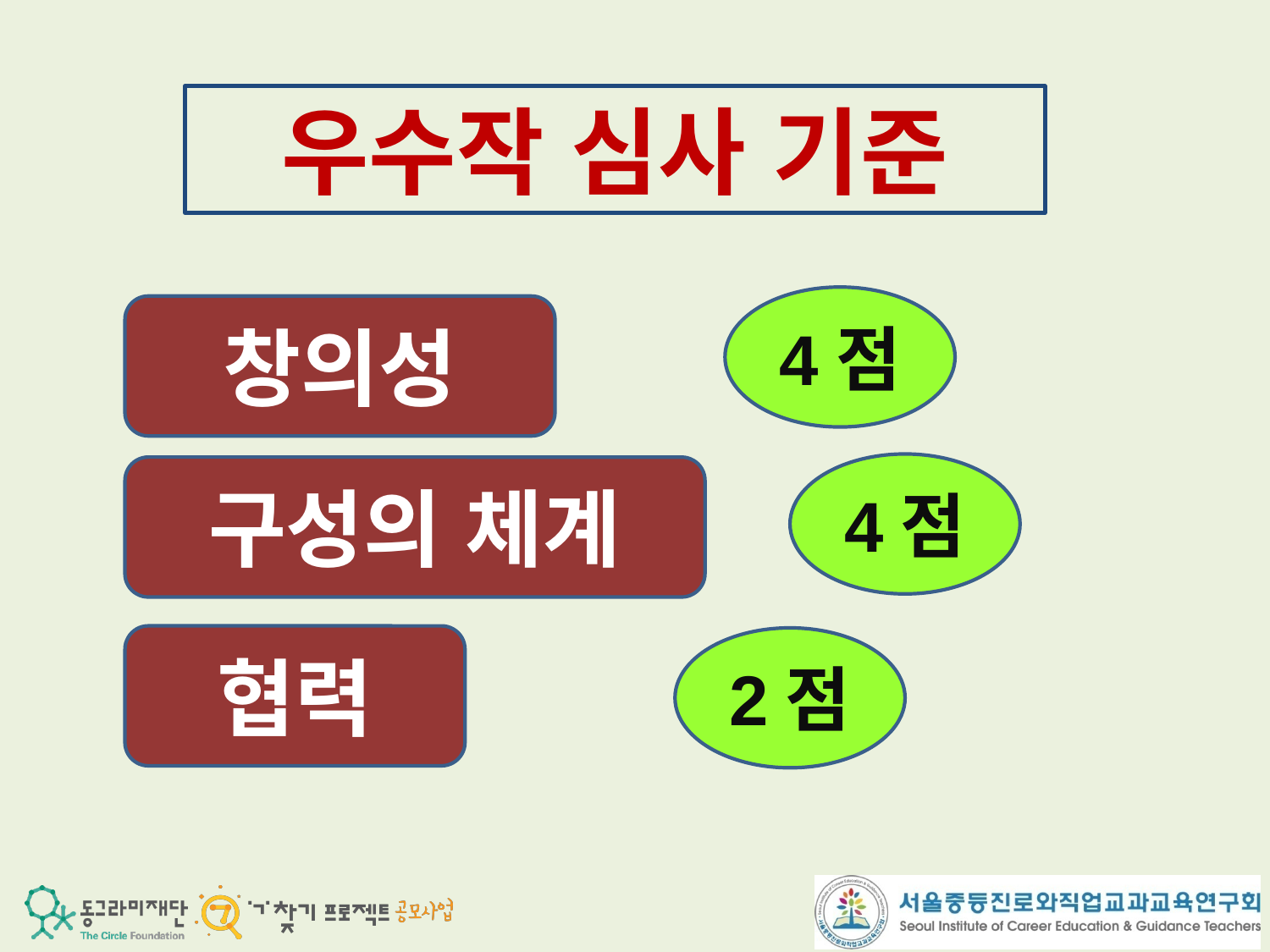

우수작 심사 기준
4점
창의성
4점
구성의 체계
협력
2점